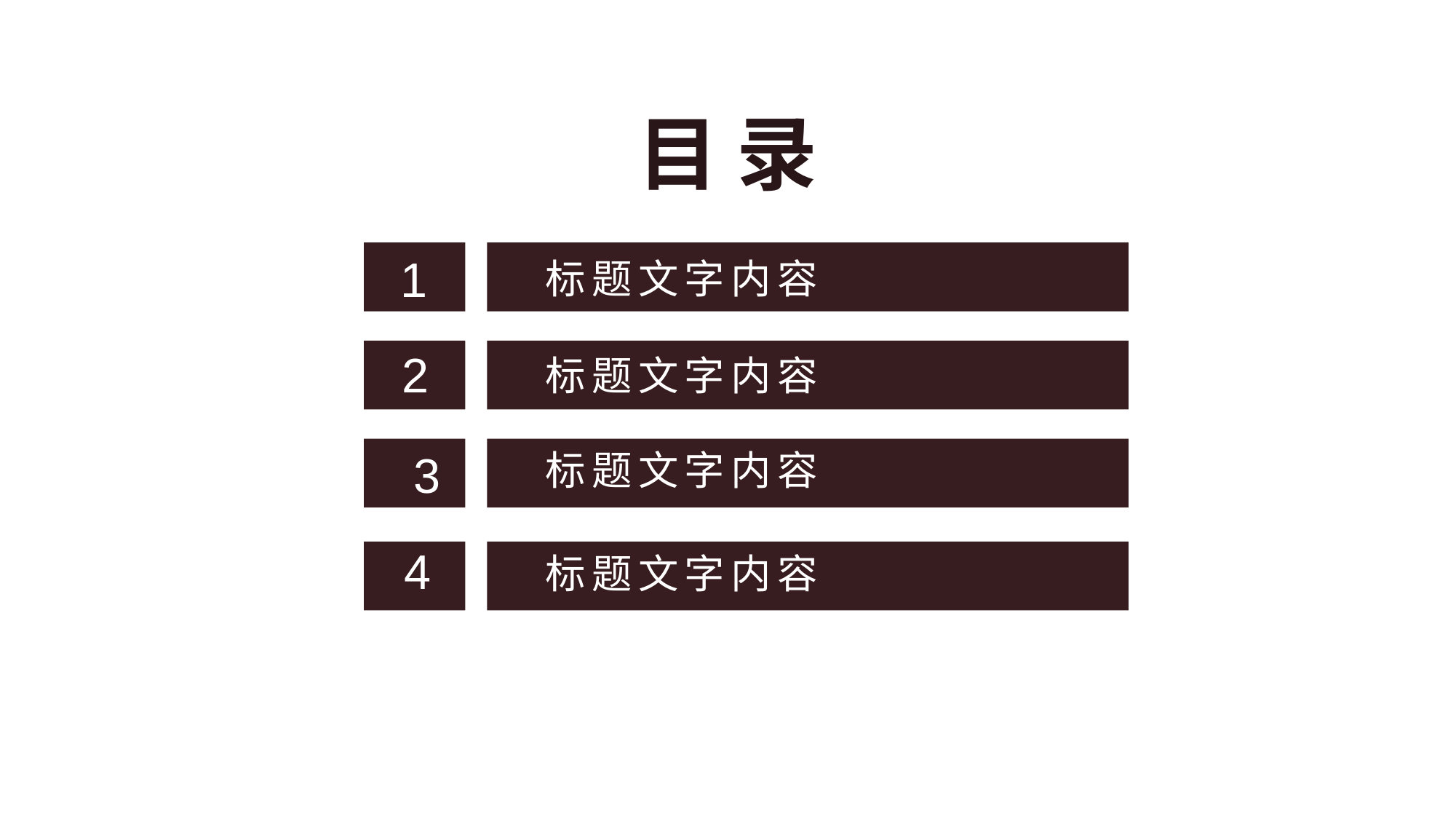

目 录

标题文字内容

1

标题文字内容

2

3

标题文字内容
4

标题文字内容